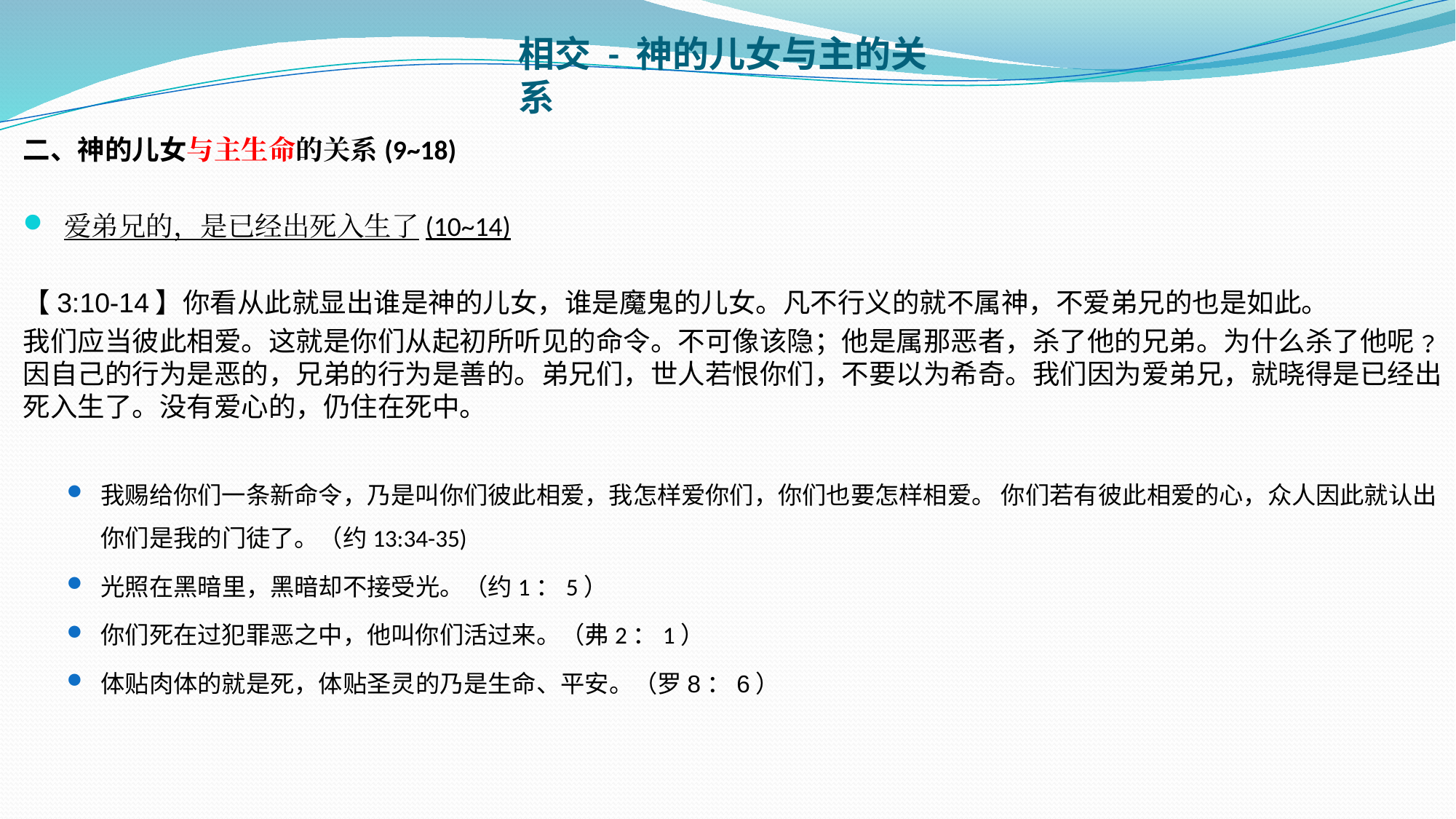

# 相交 - 神的儿女与主的关系
二、神的儿女与主生命的关系(9~18)

爱弟兄的，是已经出死入生了(10~14)

【3:10-14】你看从此就显出谁是神的儿女，谁是魔鬼的儿女。凡不行义的就不属神，不爱弟兄的也是如此。
我们应当彼此相爱。这就是你们从起初所听见的命令。不可像该隐；他是属那恶者，杀了他的兄弟。为什么杀了他呢﹖因自己的行为是恶的，兄弟的行为是善的。弟兄们，世人若恨你们，不要以为希奇。我们因为爱弟兄，就晓得是已经出死入生了。没有爱心的，仍住在死中。

我赐给你们一条新命令，乃是叫你们彼此相爱，我怎样爱你们，你们也要怎样相爱。 你们若有彼此相爱的心，众人因此就认出你们是我的门徒了。（约13:34-35)
光照在黑暗里，黑暗却不接受光。（约1：5）
你们死在过犯罪恶之中，他叫你们活过来。（弗2：1）
体贴肉体的就是死，体贴圣灵的乃是生命、平安。（罗8：6）